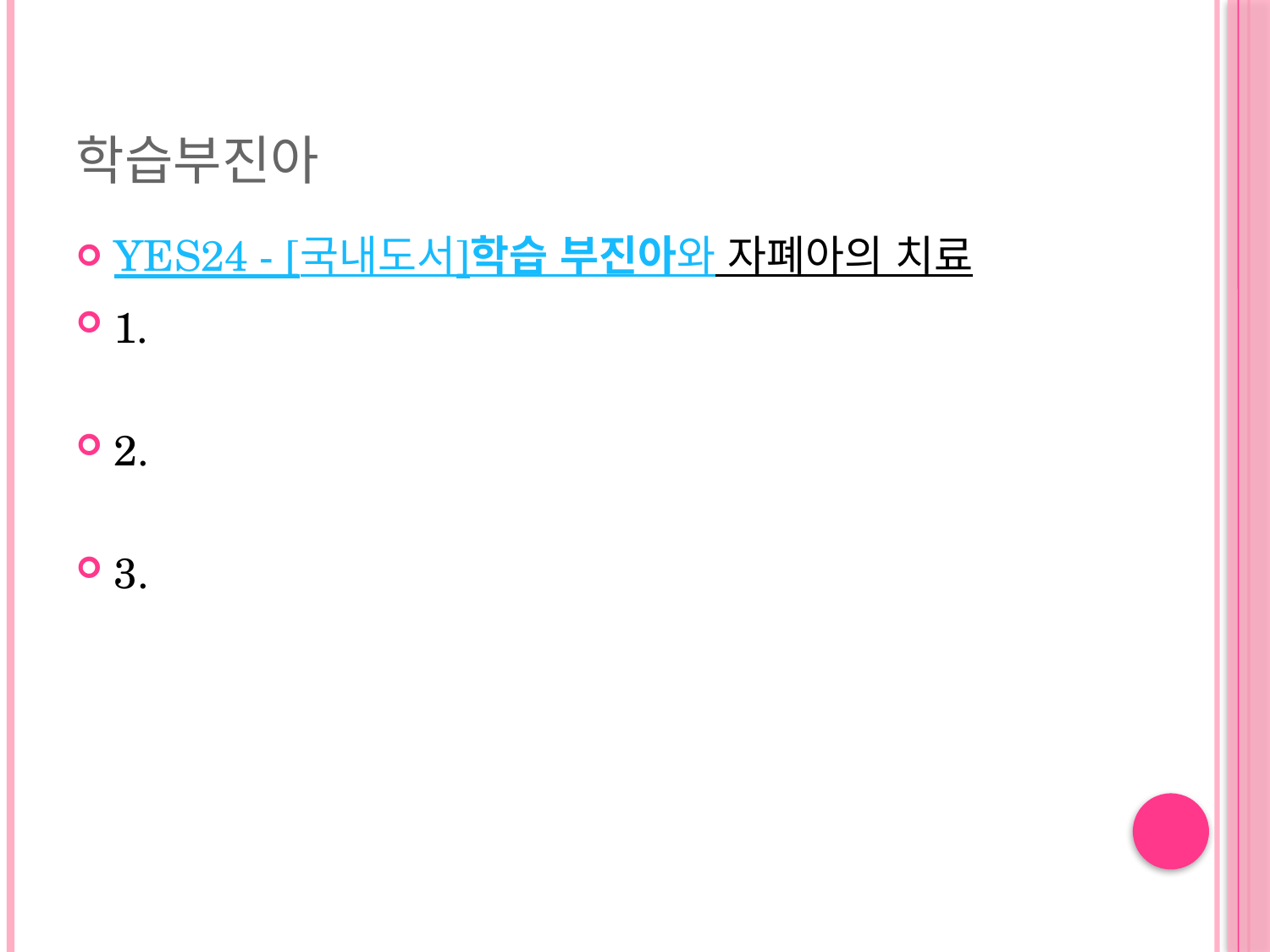

# 학습부진아
YES24 - [국내도서]학습 부진아와 자폐아의 치료
1.

2.

3.